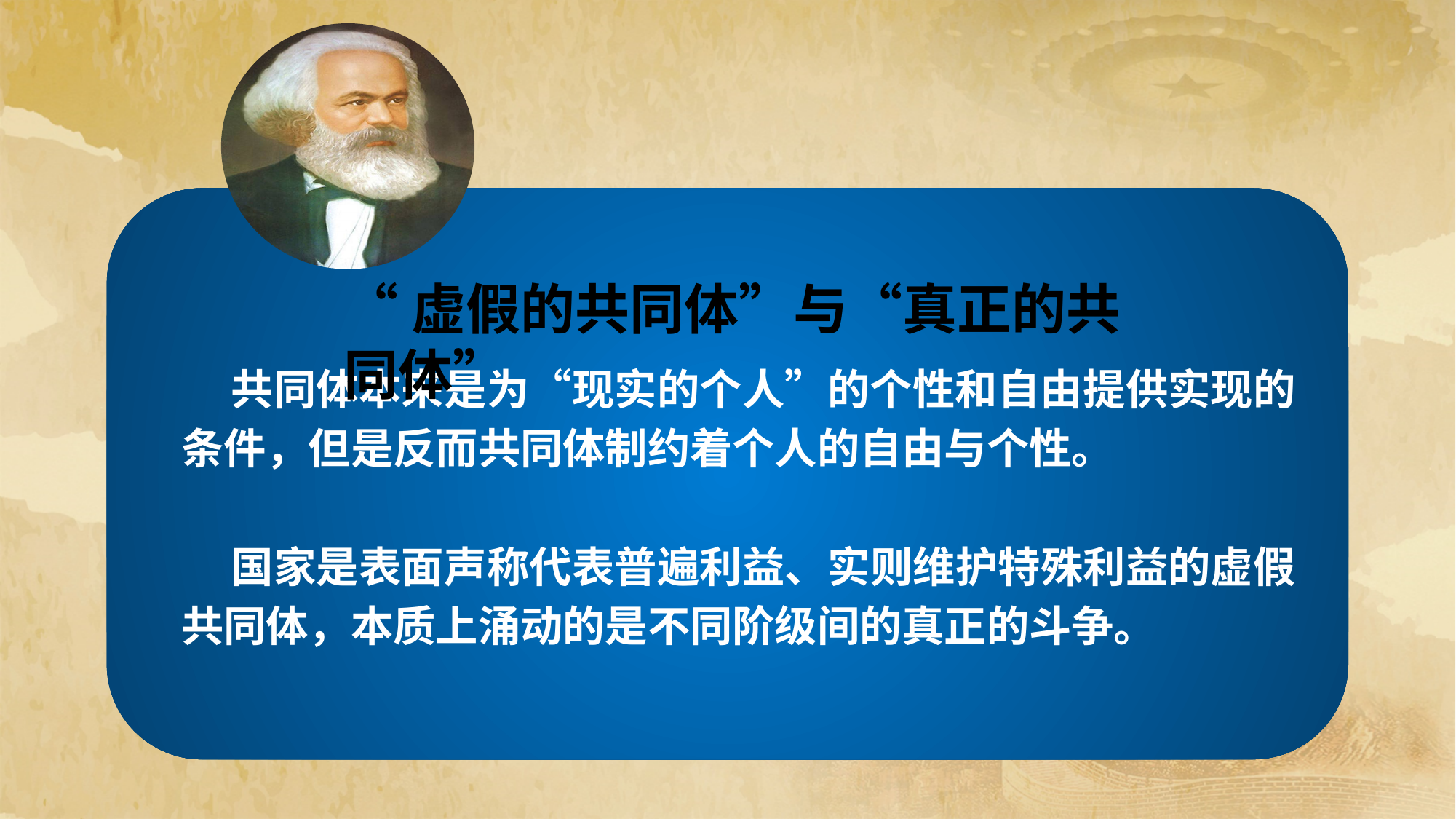

“虚假的共同体”与“真正的共同体”
    共同体本来是为“现实的个人”的个性和自由提供实现的条件，但是反而共同体制约着个人的自由与个性。

    国家是表面声称代表普遍利益、实则维护特殊利益的虚假共同体，本质上涌动的是不同阶级间的真正的斗争。